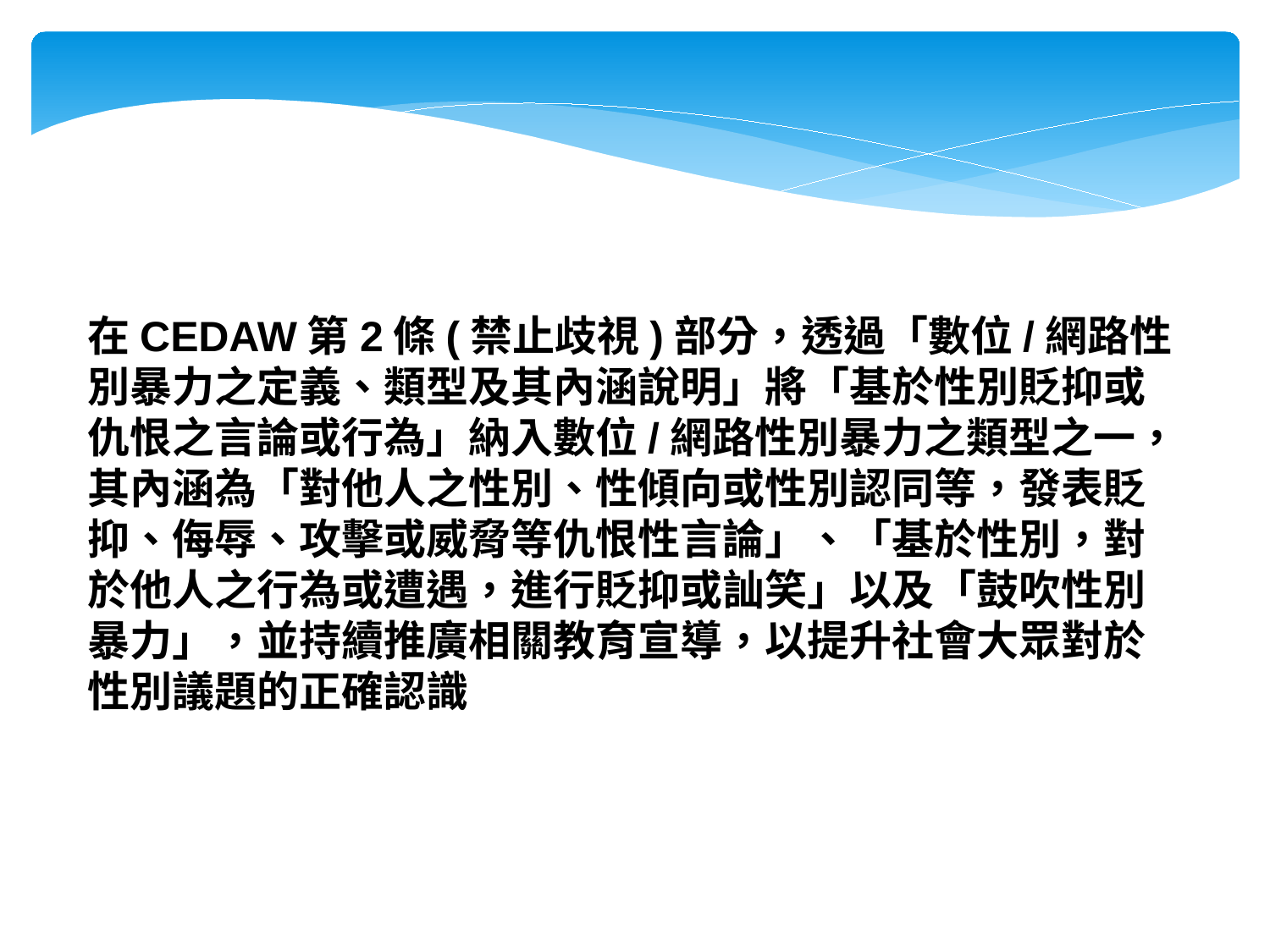

在CEDAW第2條(禁止歧視)部分，透過「數位/網路性別暴力之定義、類型及其內涵說明」將「基於性別貶抑或仇恨之言論或行為」納入數位/網路性別暴力之類型之一，其內涵為「對他人之性別、性傾向或性別認同等，發表貶抑、侮辱、攻擊或威脅等仇恨性言論」、「基於性別，對於他人之行為或遭遇，進行貶抑或訕笑」以及「鼓吹性別暴力」，並持續推廣相關教育宣導，以提升社會大眾對於性別議題的正確認識